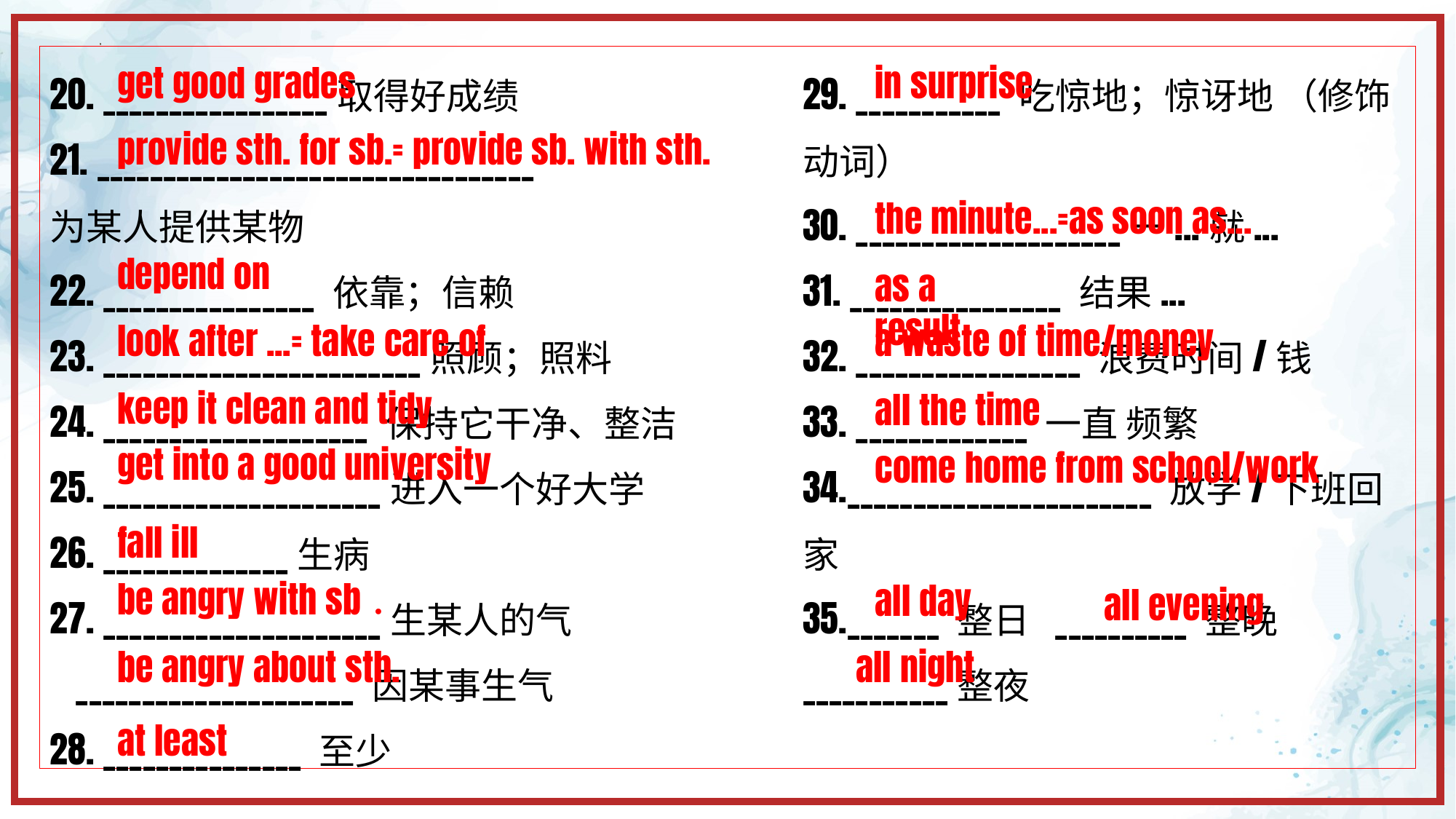

20. _________________取得好成绩
21. _________________________________
为某人提供某物
22. ________________ 依靠；信赖
23. ________________________照顾；照料
24. ____________________ 保持它干净、整洁
25. _____________________进入一个好大学
26. ______________生病
27. _____________________生某人的气
   _____________________ 因某事生气
28. _______________ 至少

29. ___________ 吃惊地；惊讶地 （修饰动词）
30. ____________________一...就...
31. ________________ 结果...
32. _________________ 浪费时间/钱
33. _____________ 一直 频繁
34._______________________ 放学/下班回家
35._______ 整日  __________ 整晚  ___________整夜
get good grades
in surprise
provide sth. for sb.= provide sb. with sth.
the minute...=as soon as...
depend on
as a result，
look after ...= take care of
a waste of time/money
keep it clean and tidy
all the time
get into a good university
come home from school/work
fall ill
be angry with sb．
all day
all evening
be angry about sth.
all night
at least